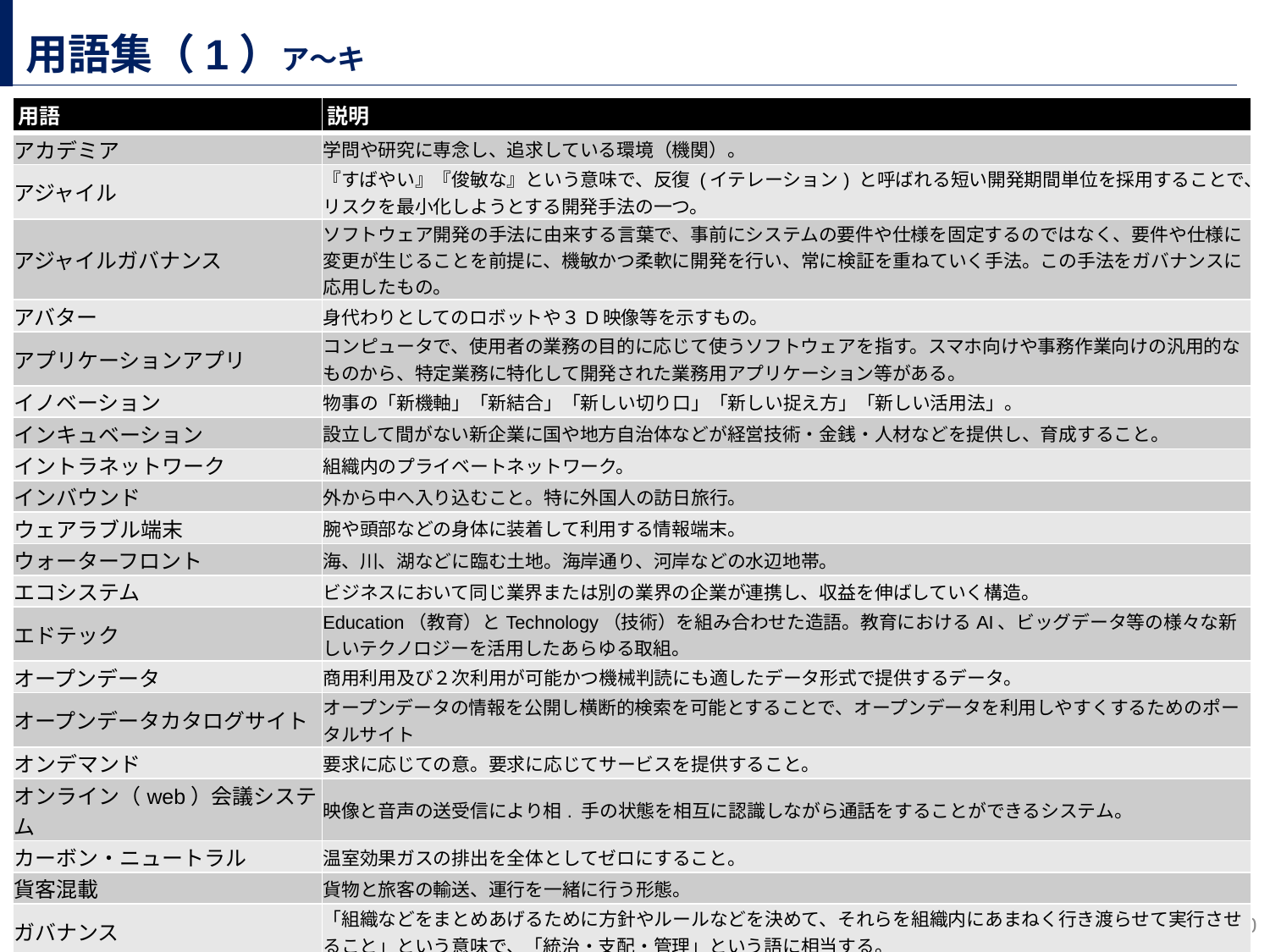

# 用語集（1）ア～キ
| 用語 | 説明 |
| --- | --- |
| アカデミア | 学問や研究に専念し、追求している環境（機関）。 |
| アジャイル | 『すばやい』『俊敏な』という意味で、反復 (イテレーション) と呼ばれる短い開発期間単位を採用することで、リスクを最小化しようとする開発手法の一つ。 |
| アジャイルガバナンス | ソフトウェア開発の手法に由来する言葉で、事前にシステムの要件や仕様を固定するのではなく、要件や仕様に変更が生じることを前提に、機敏かつ柔軟に開発を行い、常に検証を重ねていく手法。この手法をガバナンスに応用したもの。 |
| アバター | 身代わりとしてのロボットや３D映像等を示すもの。 |
| アプリケーションアプリ | コンピュータで、使用者の業務の目的に応じて使うソフトウェアを指す。スマホ向けや事務作業向けの汎用的なものから、特定業務に特化して開発された業務用アプリケーション等がある。 |
| イノベーション | 物事の「新機軸」「新結合」「新しい切り口」「新しい捉え方」「新しい活用法」。 |
| インキュベーション | 設立して間がない新企業に国や地方自治体などが経営技術・金銭・人材などを提供し、育成すること。 |
| イントラネットワーク | 組織内のプライベートネットワーク。 |
| インバウンド | 外から中へ入り込むこと。特に外国人の訪日旅行。 |
| ウェアラブル端末 | 腕や頭部などの身体に装着して利用する情報端末。 |
| ウォーターフロント | 海、川、湖などに臨む土地。海岸通り、河岸などの水辺地帯。 |
| エコシステム | ビジネスにおいて同じ業界または別の業界の企業が連携し、収益を伸ばしていく構造。 |
| エドテック | Education（教育）とTechnology（技術）を組み合わせた造語。教育におけるAI、ビッグデータ等の様々な新しいテクノロジーを活用したあらゆる取組。 |
| オープンデータ | 商用利用及び２次利用が可能かつ機械判読にも適したデータ形式で提供するデータ。 |
| オープンデータカタログサイト | オープンデータの情報を公開し横断的検索を可能とすることで、オープンデータを利用しやすくするためのポータルサイト |
| オンデマンド | 要求に応じての意。要求に応じてサービスを提供すること。 |
| オンライン（web）会議システム | 映像と音声の送受信により相. 手の状態を相互に認識しながら通話をすることができるシステム。 |
| カーボン・ニュートラル | 温室効果ガスの排出を全体としてゼロにすること。 |
| 貨客混載 | 貨物と旅客の輸送、運行を一緒に行う形態。 |
| ガバナンス | 「組織などをまとめあげるために方針やルールなどを決めて、それらを組織内にあまねく行き渡らせて実行させること」という意味で、「統治・支配・管理」という語に相当する。 |
| ガバメントクラウド | 政府の情報システムについて、共通的な基盤・機能を提供する複数のク ラウドサービス（IaaS、PaaS、SaaS）の利用環境。 |
| カンファレンス | 会議や協議会。 |
| 機械判読性の高いデータ | コンピューターで容易に処理できるデータ形式。 |
100